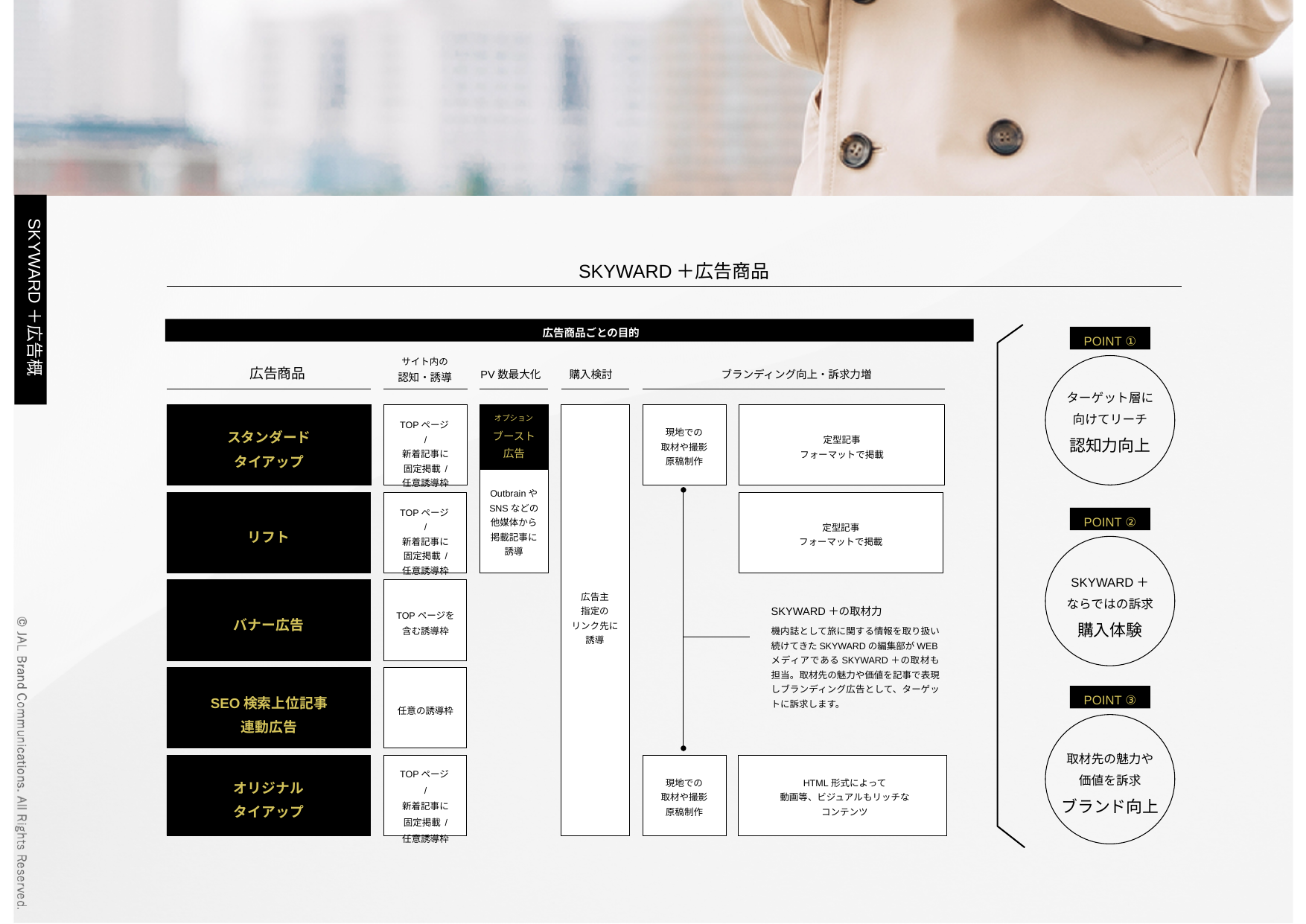

SKYWARD＋広告概要
SKYWARD＋広告商品
広告商品ごとの目的

POINT ①

サイト内の
認知・誘導
広告商品
PV数最大化
購入検討
ブランディング向上・訴求力増
ターゲット層に
向けてリーチ
認知力向上

オプション
TOPページ/
新着記事に固定掲載 / 任意誘導枠
スタンダード
タイアップ
現地での
取材や撮影原稿制作
ブースト
広告
定型記事
フォーマットで掲載
Outbrainや
SNSなどの
他媒体から
掲載記事に
誘導

TOPページ/
新着記事に固定掲載 / 任意誘導枠
POINT ②

定型記事
フォーマットで掲載
リフト
SKYWARD＋
ならではの訴求
購入体験

広告主
指定の
リンク先に
誘導
SKYWARD＋の取材力
TOPページを
含む誘導枠
バナー広告
機内誌として旅に関する情報を取り扱い続けてきたSKYWARDの編集部がWEBメディアであるSKYWARD＋の取材も担当。取材先の魅力や価値を記事で表現しブランディング広告として、ターゲットに訴求します。

POINT ③
SEO検索上位記事
連動広告

任意の誘導枠
取材先の魅力や
価値を訴求
ブランド向上

TOPページ/
新着記事に固定掲載 / 任意誘導枠
オリジナル
タイアップ
現地での
取材や撮影原稿制作
HTML形式によって
動画等、ビジュアルもリッチな
コンテンツ